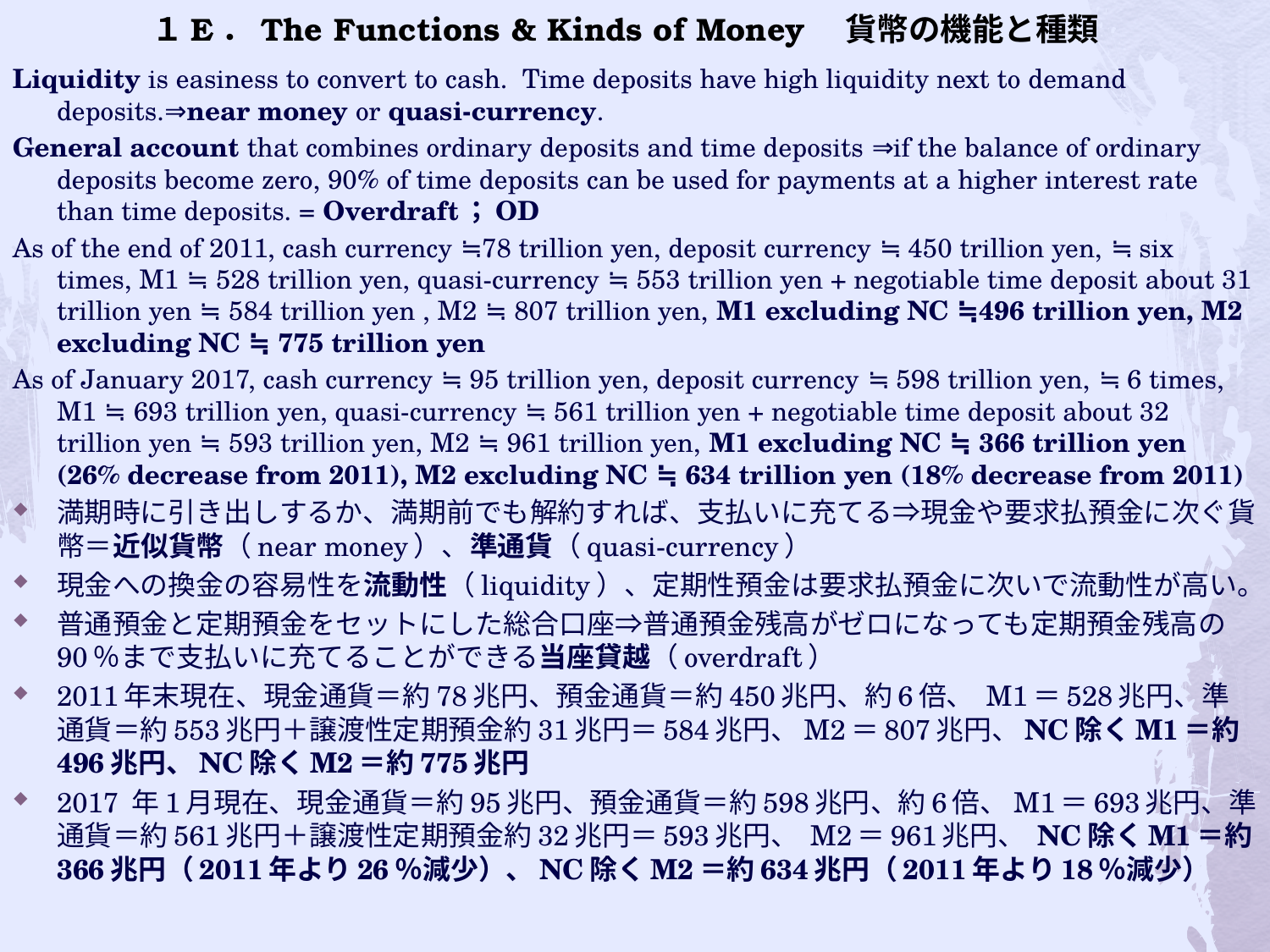

# １E．The Functions & Kinds of Money   貨幣の機能と種類
Liquidity is easiness to convert to cash.  Time deposits have high liquidity next to demand deposits.⇒near money or quasi-currency.
General account that combines ordinary deposits and time deposits ⇒if the balance of ordinary deposits become zero, 90% of time deposits can be used for payments at a higher interest rate than time deposits. = Overdraft；OD
As of the end of 2011, cash currency ≒78 trillion yen, deposit currency ≒ 450 trillion yen, ≒ six times, M1 ≒ 528 trillion yen, quasi-currency ≒ 553 trillion yen + negotiable time deposit about 31 trillion yen ≒ 584 trillion yen , M2 ≒ 807 trillion yen, M1 excluding NC ≒496 trillion yen, M2 excluding NC ≒ 775 trillion yen
As of January 2017, cash currency ≒ 95 trillion yen, deposit currency ≒ 598 trillion yen, ≒ 6 times, M1 ≒ 693 trillion yen, quasi-currency ≒ 561 trillion yen + negotiable time deposit about 32 trillion yen ≒ 593 trillion yen, M2 ≒ 961 trillion yen, M1 excluding NC ≒ 366 trillion yen (26% decrease from 2011), M2 excluding NC ≒ 634 trillion yen (18% decrease from 2011)
満期時に引き出しするか、満期前でも解約すれば、支払いに充てる⇒現金や要求払預金に次ぐ貨幣＝近似貨幣（near money）、準通貨（quasi-currency）
現金への換金の容易性を流動性（liquidity）、定期性預金は要求払預金に次いで流動性が高い。
普通預金と定期預金をセットにした総合口座⇒普通預金残高がゼロになっても定期預金残高の90％まで支払いに充てることができる当座貸越（overdraft）
2011年末現在、現金通貨＝約78兆円、預金通貨＝約450兆円、約6倍、 M1＝528兆円、準通貨＝約553兆円＋譲渡性定期預金約31兆円＝584兆円、M2＝807兆円、NC除くM1＝約496兆円、NC除くM2＝約775兆円
2017 年1月現在、現金通貨＝約95兆円、預金通貨＝約598兆円、約6倍、M1＝693兆円、準通貨＝約561兆円＋譲渡性定期預金約32兆円＝593兆円、 M2＝961兆円、 NC除くM1＝約366兆円（2011年より26％減少）、NC除くM2＝約634兆円（2011年より18％減少）